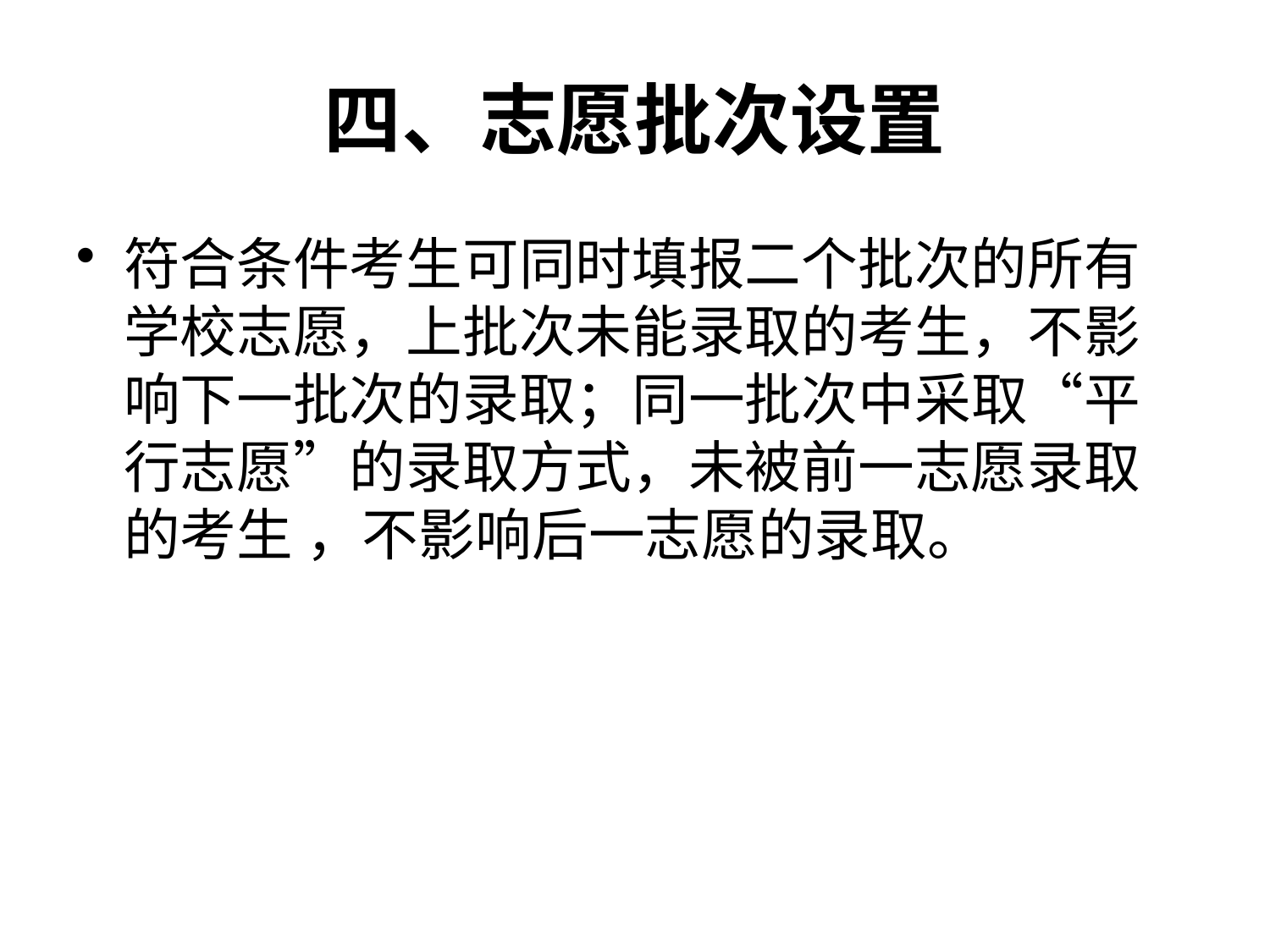

# 四、志愿批次设置
符合条件考生可同时填报二个批次的所有学校志愿，上批次未能录取的考生，不影响下一批次的录取；同一批次中采取“平行志愿”的录取方式，未被前一志愿录取的考生 ，不影响后一志愿的录取。